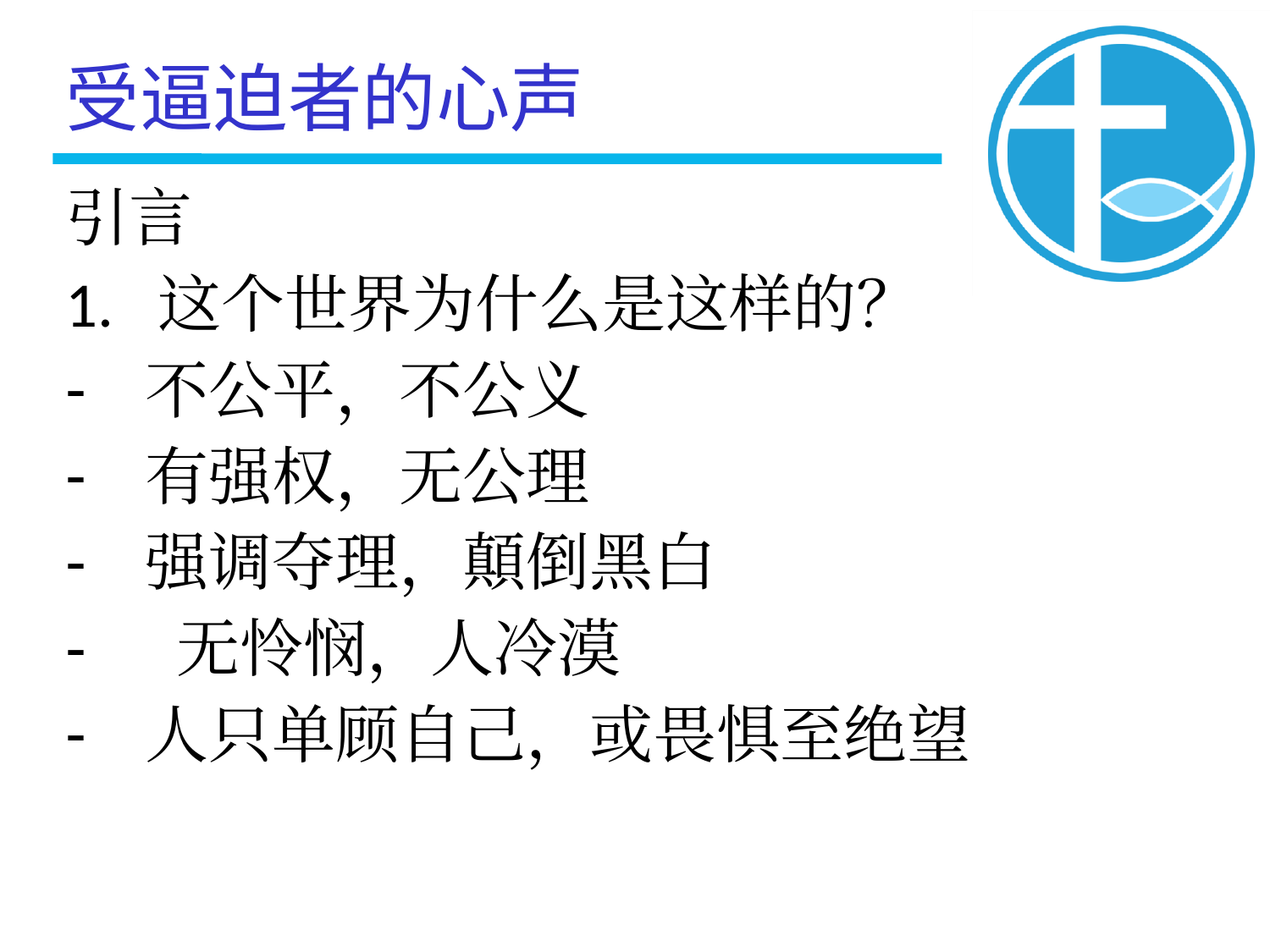

受逼迫者的心声
引言
1.  这个世界为什么是这样的？
不公平，不公义
有强权，无公理
强调夺理，顛倒黑白
 无怜悯，人冷漠
人只单顾自己，或畏惧至绝望